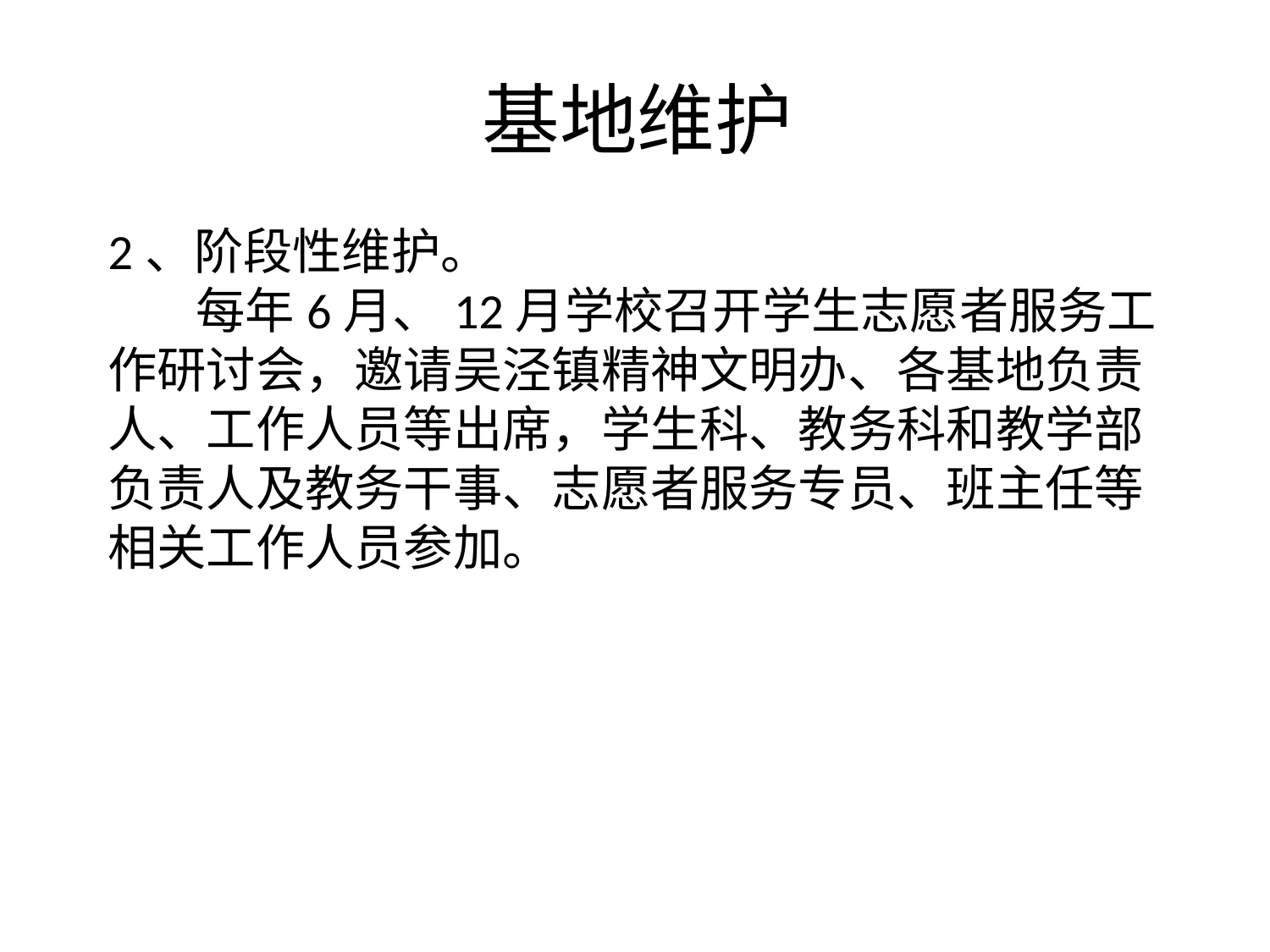

基地维护
# 2、阶段性维护。 每年6月、12月学校召开学生志愿者服务工作研讨会，邀请吴泾镇精神文明办、各基地负责人、工作人员等出席，学生科、教务科和教学部负责人及教务干事、志愿者服务专员、班主任等相关工作人员参加。